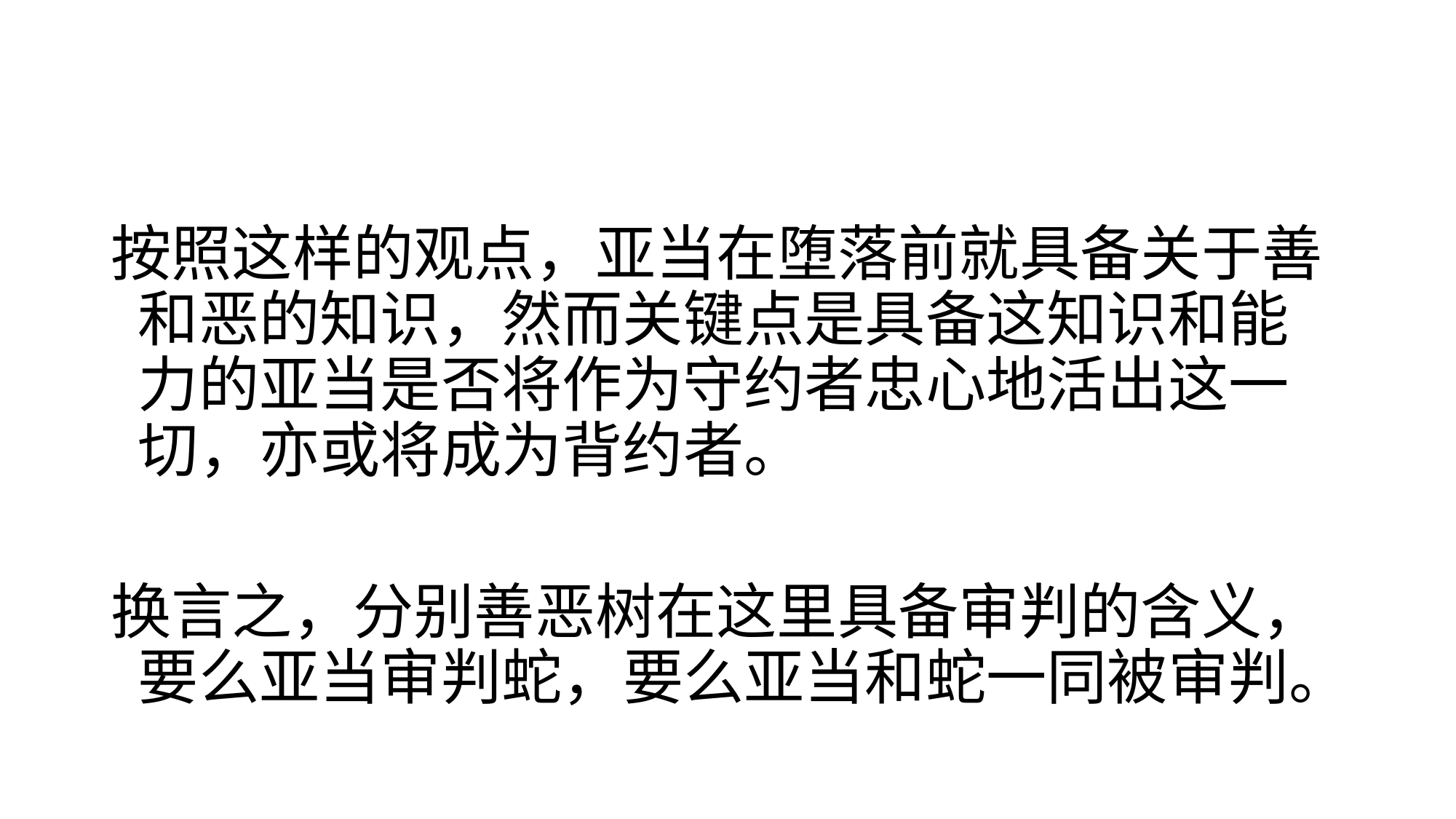

#
按照这样的观点，亚当在堕落前就具备关于善和恶的知识，然而关键点是具备这知识和能力的亚当是否将作为守约者忠心地活出这一切，亦或将成为背约者。

换言之，分别善恶树在这里具备审判的含义，要么亚当审判蛇，要么亚当和蛇一同被审判。